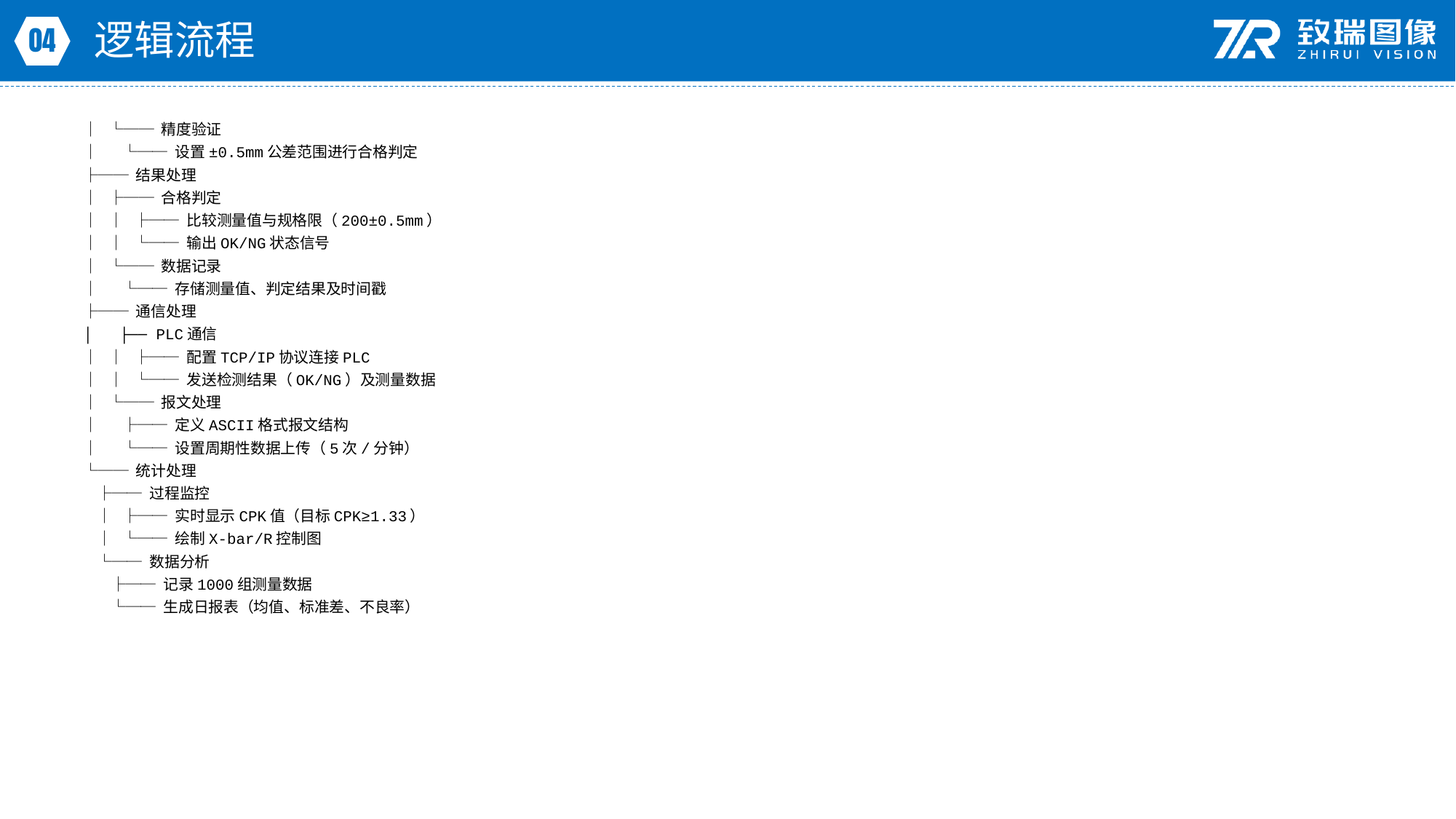

逻辑流程
04

│   └── 精度验证
│       └── 设置±0.5mm公差范围进行合格判定
├── 结果处理
│   ├── 合格判定
│   │   ├── 比较测量值与规格限（200±0.5mm）
│   │   └── 输出OK/NG状态信号
│   └── 数据记录
│       └── 存储测量值、判定结果及时间戳
├── 通信处理
│   ├── PLC通信
│   │   ├── 配置TCP/IP协议连接PLC
│   │   └── 发送检测结果（OK/NG）及测量数据
│   └── 报文处理
│       ├── 定义ASCII格式报文结构
│       └── 设置周期性数据上传（5次/分钟）
└── 统计处理
    ├── 过程监控
    │   ├── 实时显示CPK值（目标CPK≥1.33）
    │   └── 绘制X-bar/R控制图
    └── 数据分析
        ├── 记录1000组测量数据
        └── 生成日报表（均值、标准差、不良率）